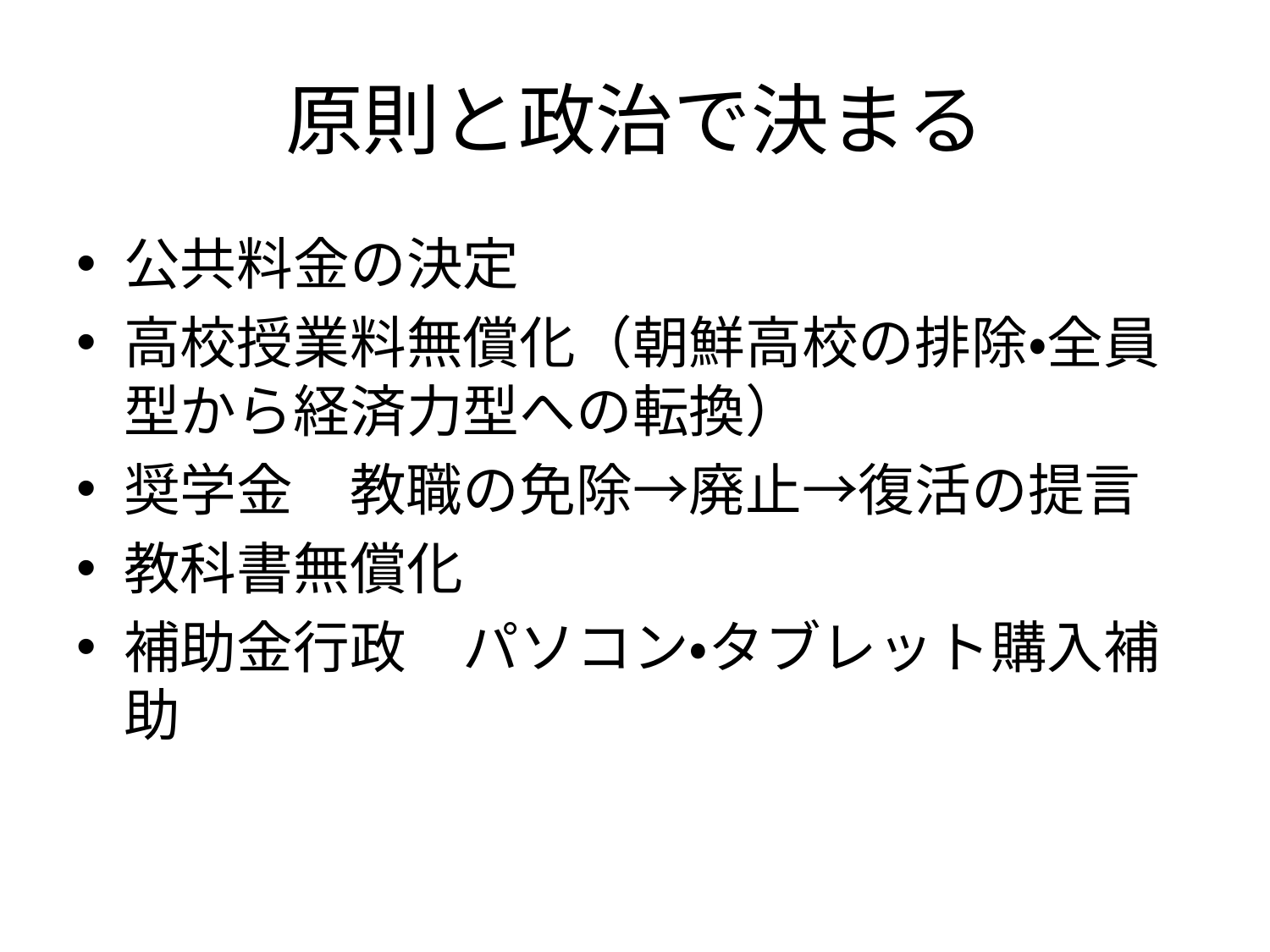

# 原則と政治で決まる
公共料金の決定
高校授業料無償化（朝鮮高校の排除・全員型から経済力型への転換）
奨学金　教職の免除→廃止→復活の提言
教科書無償化
補助金行政　パソコン・タブレット購入補助